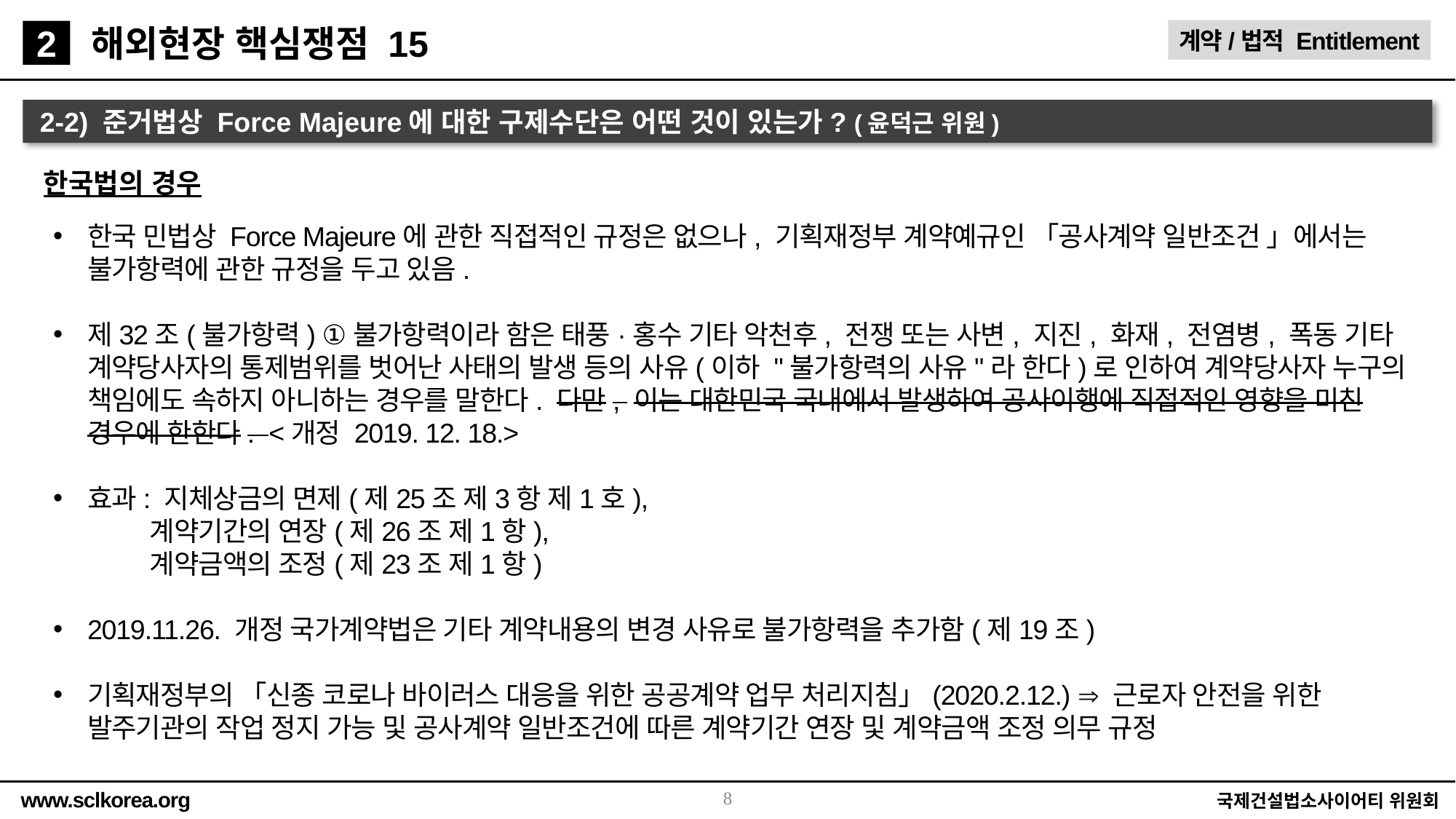

해외현장 핵심쟁점 15
계약/법적 Entitlement
2
2-2) 준거법상 Force Majeure에 대한 구제수단은 어떤 것이 있는가? (윤덕근 위원)
한국법의 경우
한국 민법상 Force Majeure에 관한 직접적인 규정은 없으나, 기획재정부 계약예규인 「공사계약 일반조건 」에서는 불가항력에 관한 규정을 두고 있음.

제32조(불가항력) ①불가항력이라 함은 태풍·홍수 기타 악천후, 전쟁 또는 사변, 지진, 화재, 전염병, 폭동 기타 계약당사자의 통제범위를 벗어난 사태의 발생 등의 사유(이하 "불가항력의 사유"라 한다)로 인하여 계약당사자 누구의 책임에도 속하지 아니하는 경우를 말한다. 다만, 이는 대한민국 국내에서 발생하여 공사이행에 직접적인 영향을 미친 경우에 한한다.  <개정 2019. 12. 18.>

효과: 지체상금의 면제(제25조 제3항 제1호),
             계약기간의 연장(제26조 제1항),
             계약금액의 조정(제23조 제1항)

2019.11.26. 개정 국가계약법은 기타 계약내용의 변경 사유로 불가항력을 추가함(제19조)

기획재정부의 「신종 코로나 바이러스 대응을 위한 공공계약 업무 처리지침」(2020.2.12.) ⇒ 근로자 안전을 위한 발주기관의 작업 정지 가능 및 공사계약 일반조건에 따른 계약기간 연장 및 계약금액 조정 의무 규정
8